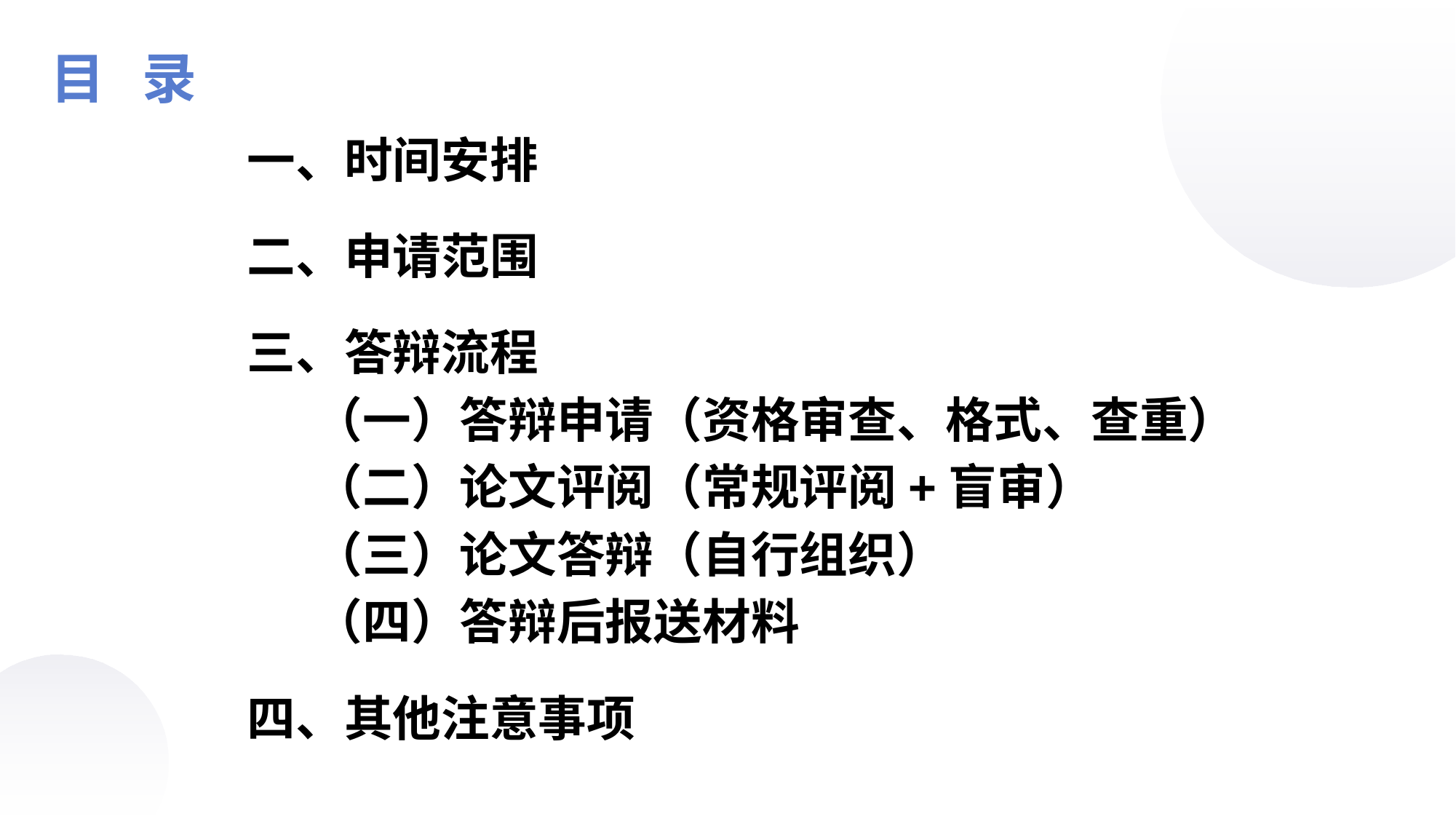

目   录
一、时间安排
二、申请范围
三、答辩流程
     （一）答辩申请（资格审查、格式、查重）
     （二）论文评阅（常规评阅+盲审）
     （三）论文答辩（自行组织）
     （四）答辩后报送材料
四、其他注意事项